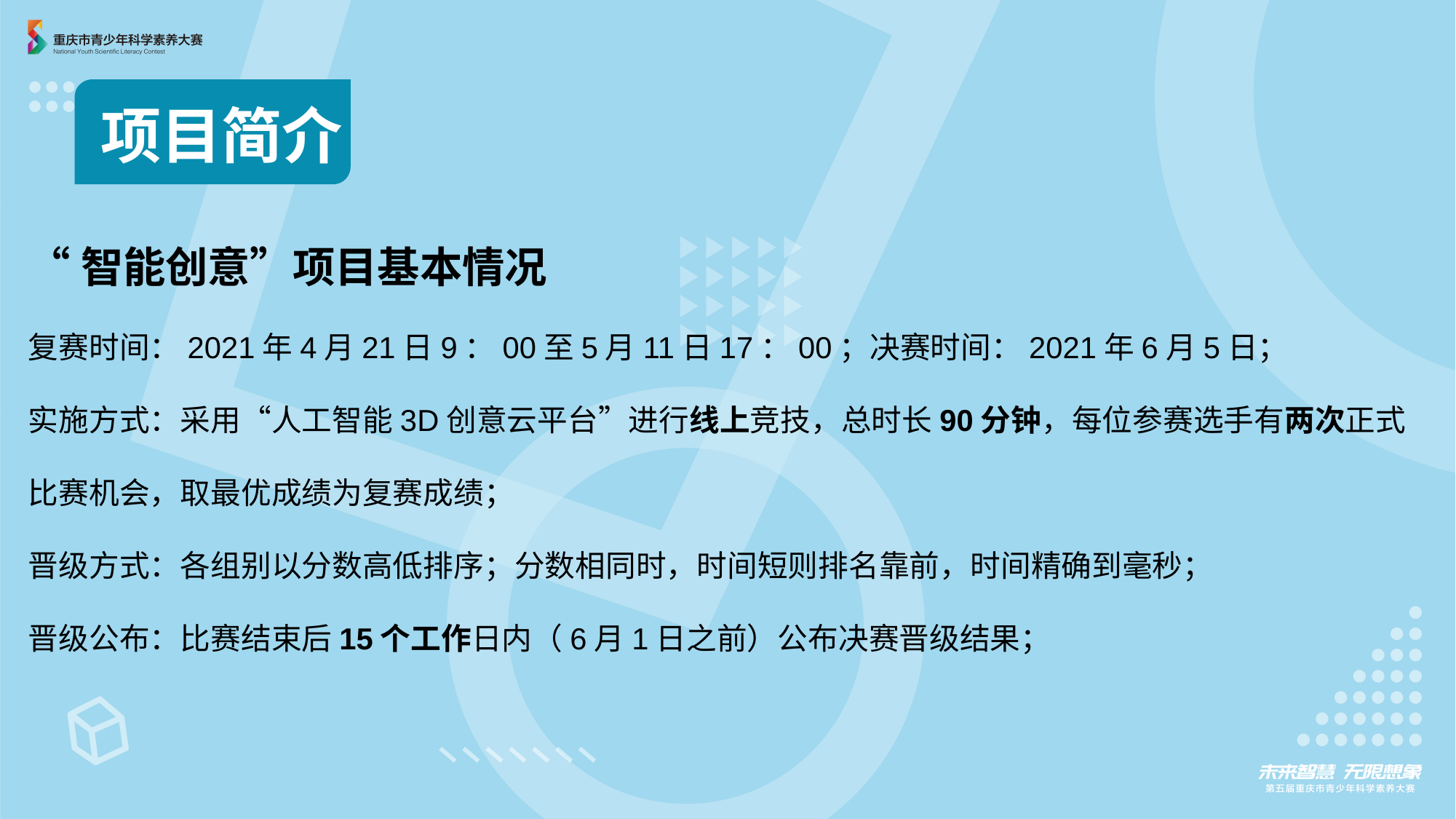

项目简介
“智能创意”项目基本情况
复赛时间：2021年4月21日9：00至5月11日17：00；决赛时间：2021年6月5日；
实施方式：采用“人工智能3D创意云平台”进行线上竞技，总时长90分钟，每位参赛选手有两次正式比赛机会，取最优成绩为复赛成绩；
晋级方式：各组别以分数高低排序；分数相同时，时间短则排名靠前，时间精确到毫秒；
晋级公布：比赛结束后15个工作日内（6月1日之前）公布决赛晋级结果；